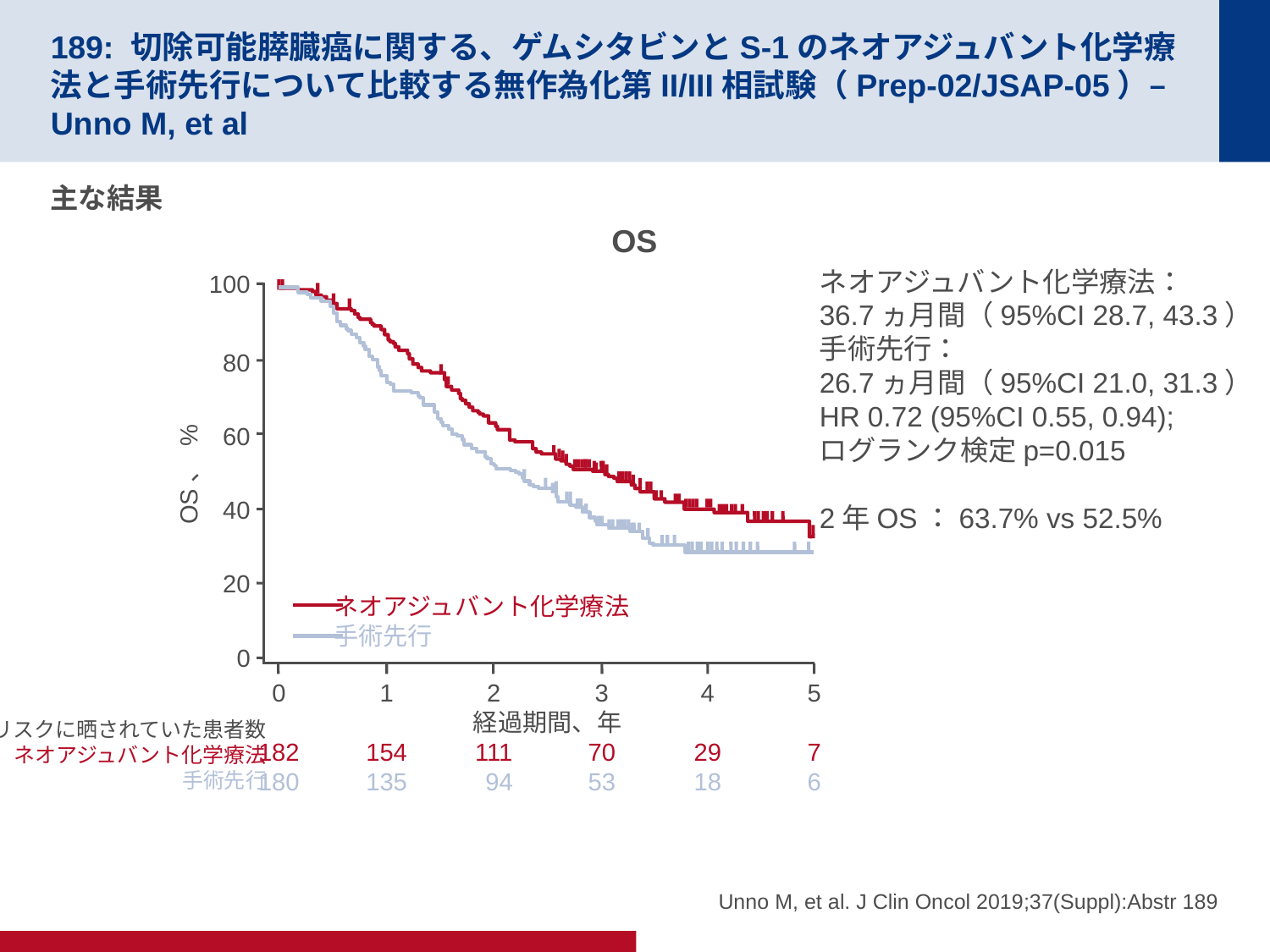

# 189: 切除可能膵臓癌に関する、ゲムシタビンとS-1のネオアジュバント化学療法と手術先行について比較する無作為化第II/III相試験（Prep-02/JSAP-05）– Unno M, et al
主な結果
OS
ネオアジュバント化学療法：
36.7ヵ月間（95%CI 28.7, 43.3）
手術先行：
26.7ヵ月間（95%CI 21.0, 31.3）
HR 0.72 (95%CI 0.55, 0.94);
ログランク検定p=0.015

2年OS：63.7% vs 52.5%
100

80

60

OS、 %
40

20

ネオアジュバント化学療法
手術先行
0

0

182
180

1

154
135

2

111
94

3

70
53

4

29
18

5

7
6
経過期間、年
リスクに晒されていた患者数
ネオアジュバント化学療法
手術先行

Unno M, et al. J Clin Oncol 2019;37(Suppl):Abstr 189